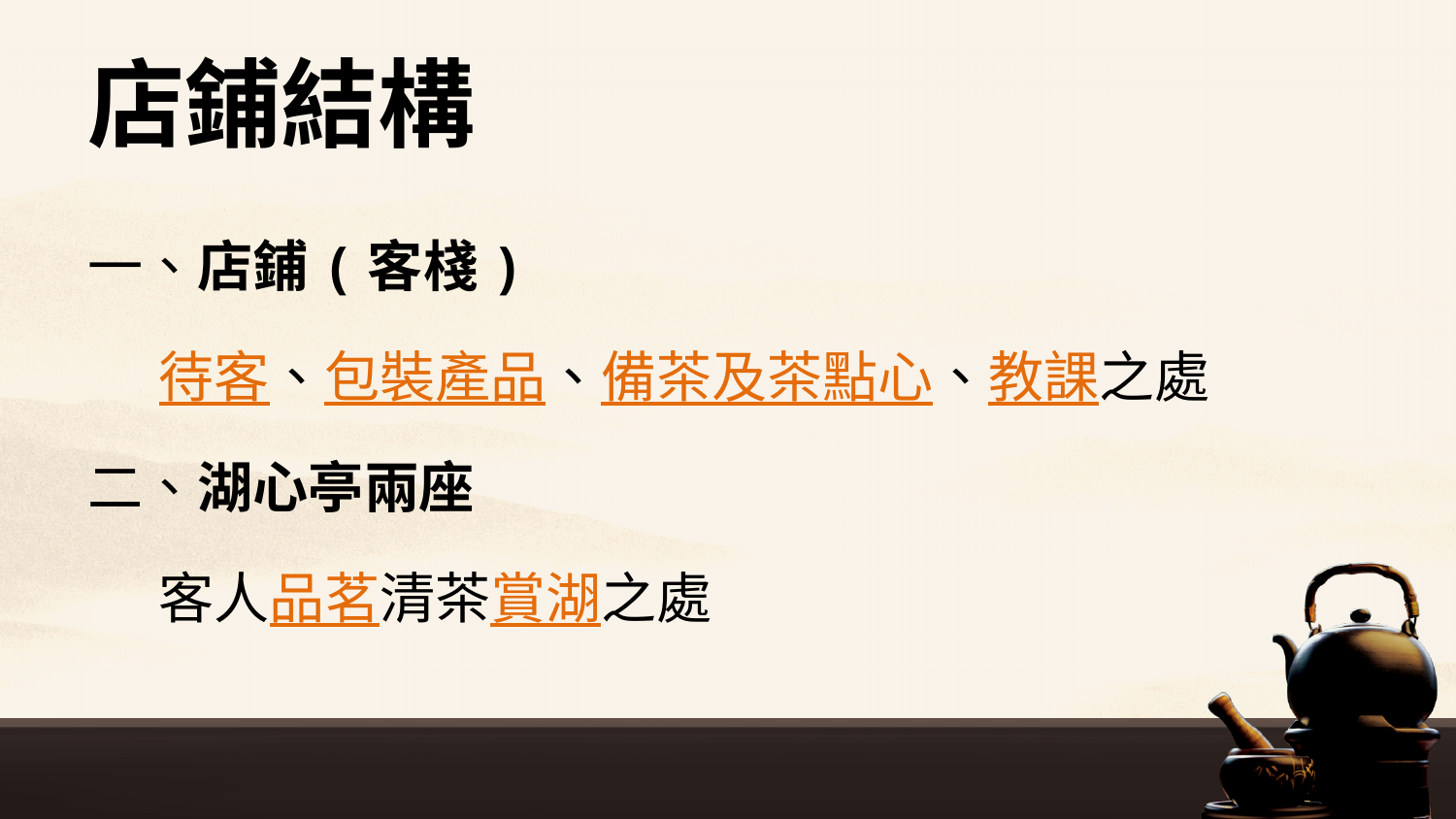

# 店鋪結構
一、店鋪(客棧)
		待客、包裝產品、備茶及茶點心、教課之處
二、湖心亭兩座
		客人品茗清茶賞湖之處